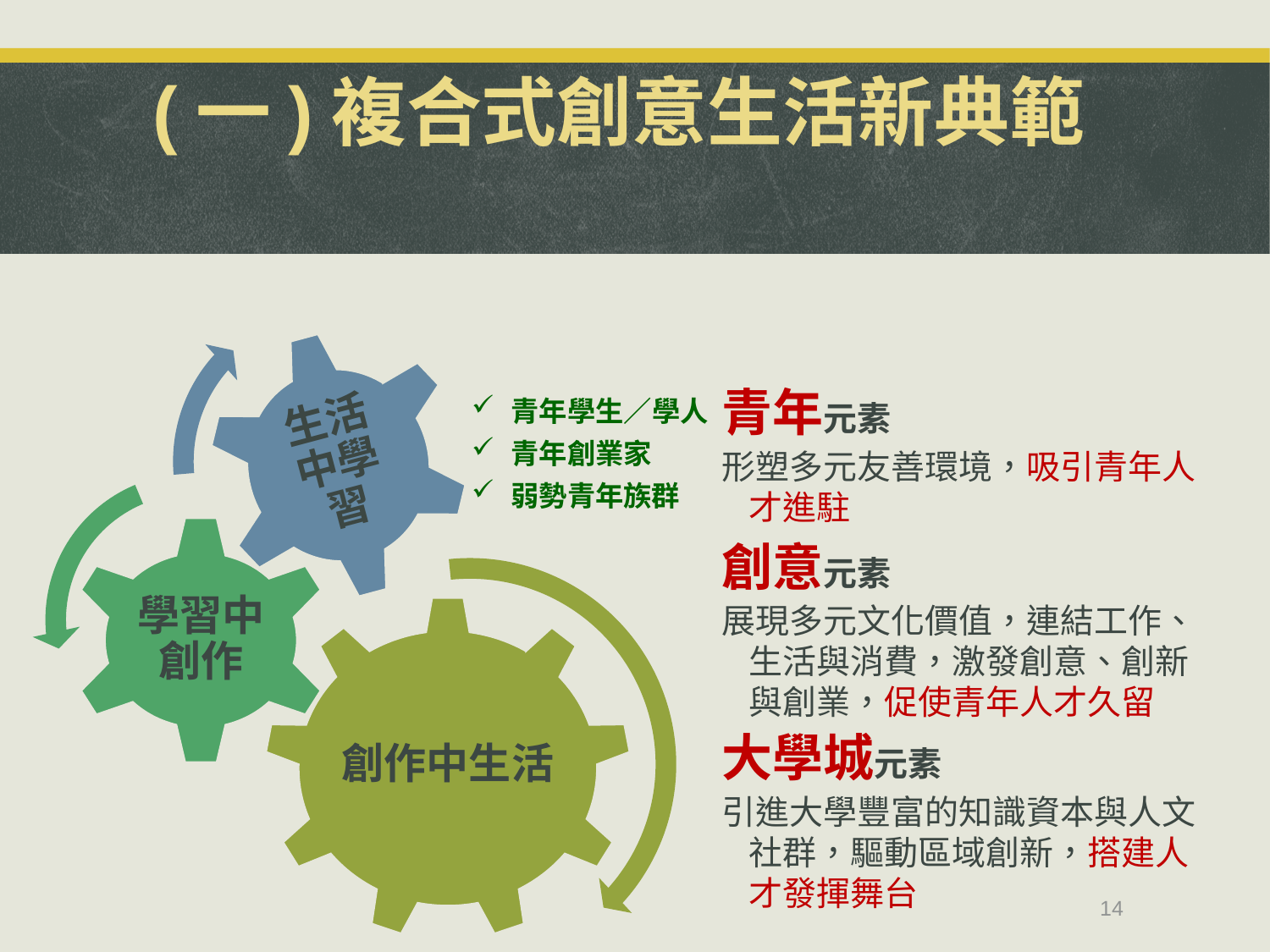

# (一)複合式創意生活新典範
創作中生活
學習中創作
生活中學習
青年元素
形塑多元友善環境，吸引青年人才進駐
創意元素
展現多元文化價值，連結工作、生活與消費，激發創意、創新與創業，促使青年人才久留
大學城元素
引進大學豐富的知識資本與人文社群，驅動區域創新，搭建人才發揮舞台
青年學生／學人
青年創業家
弱勢青年族群
14